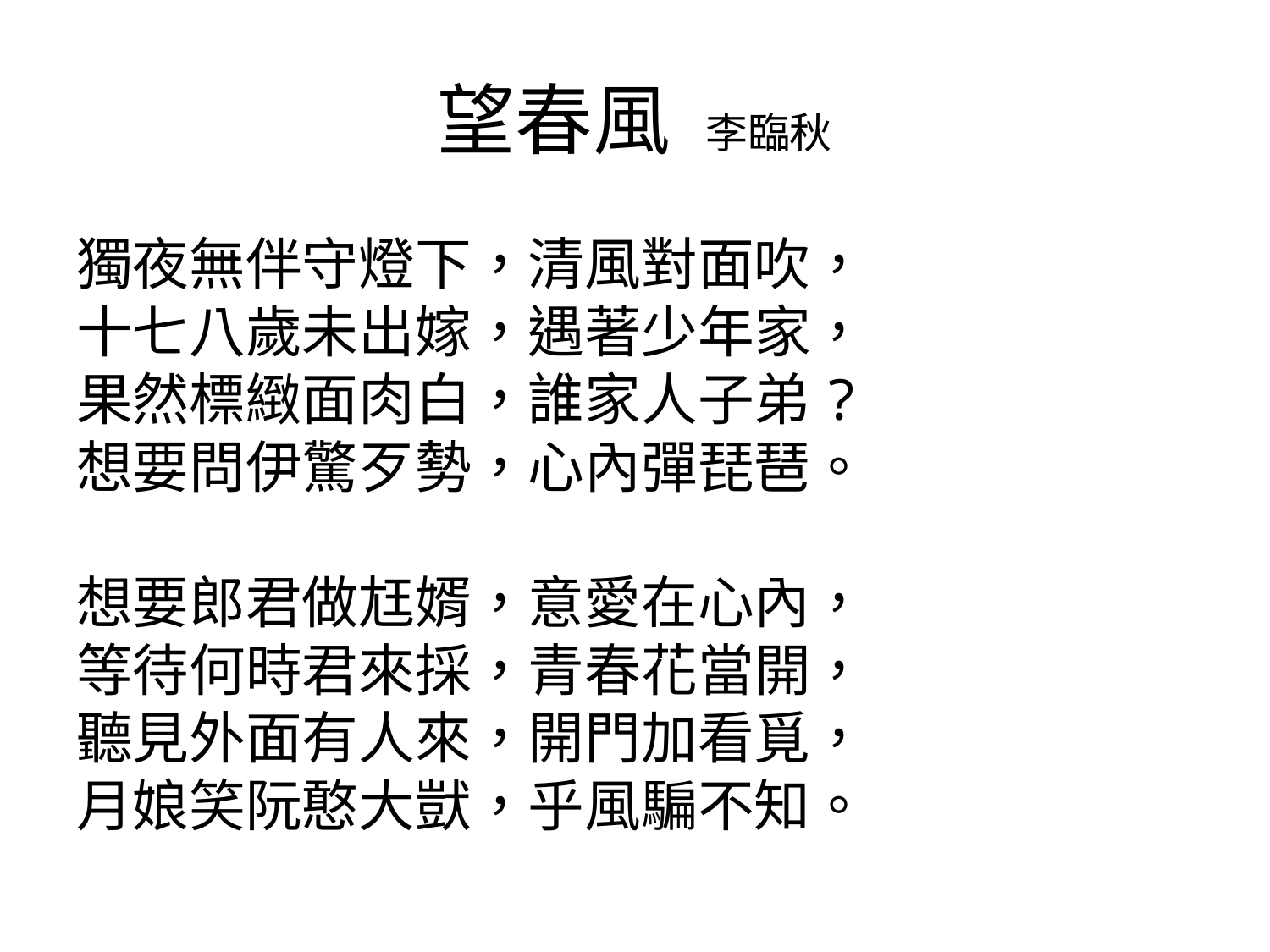

# 望春風  李臨秋
獨夜無伴守燈下，清風對面吹，
十七八歲未出嫁，遇著少年家，
果然標緻面肉白，誰家人子弟?
想要問伊驚歹勢，心內彈琵琶。
想要郎君做尪婿，意愛在心內，
等待何時君來採，青春花當開，
聽見外面有人來，開門加看覓，
月娘笑阮憨大獃，乎風騙不知。